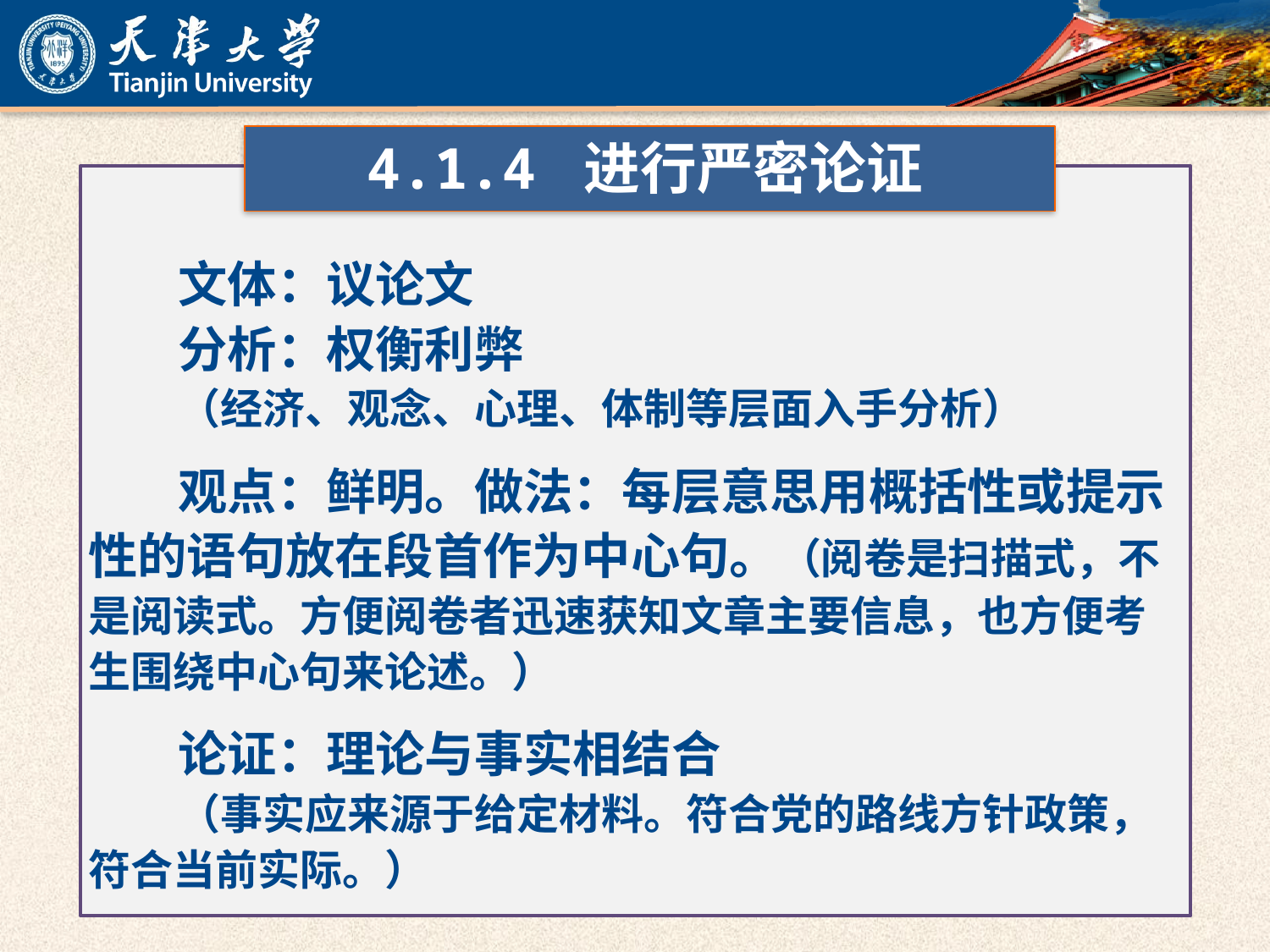

4.1.4 进行严密论证

文体：议论文
分析：权衡利弊
（经济、观念、心理、体制等层面入手分析）

观点：鲜明。做法：每层意思用概括性或提示性的语句放在段首作为中心句。（阅卷是扫描式，不是阅读式。方便阅卷者迅速获知文章主要信息，也方便考生围绕中心句来论述。）

论证：理论与事实相结合
（事实应来源于给定材料。符合党的路线方针政策，符合当前实际。）